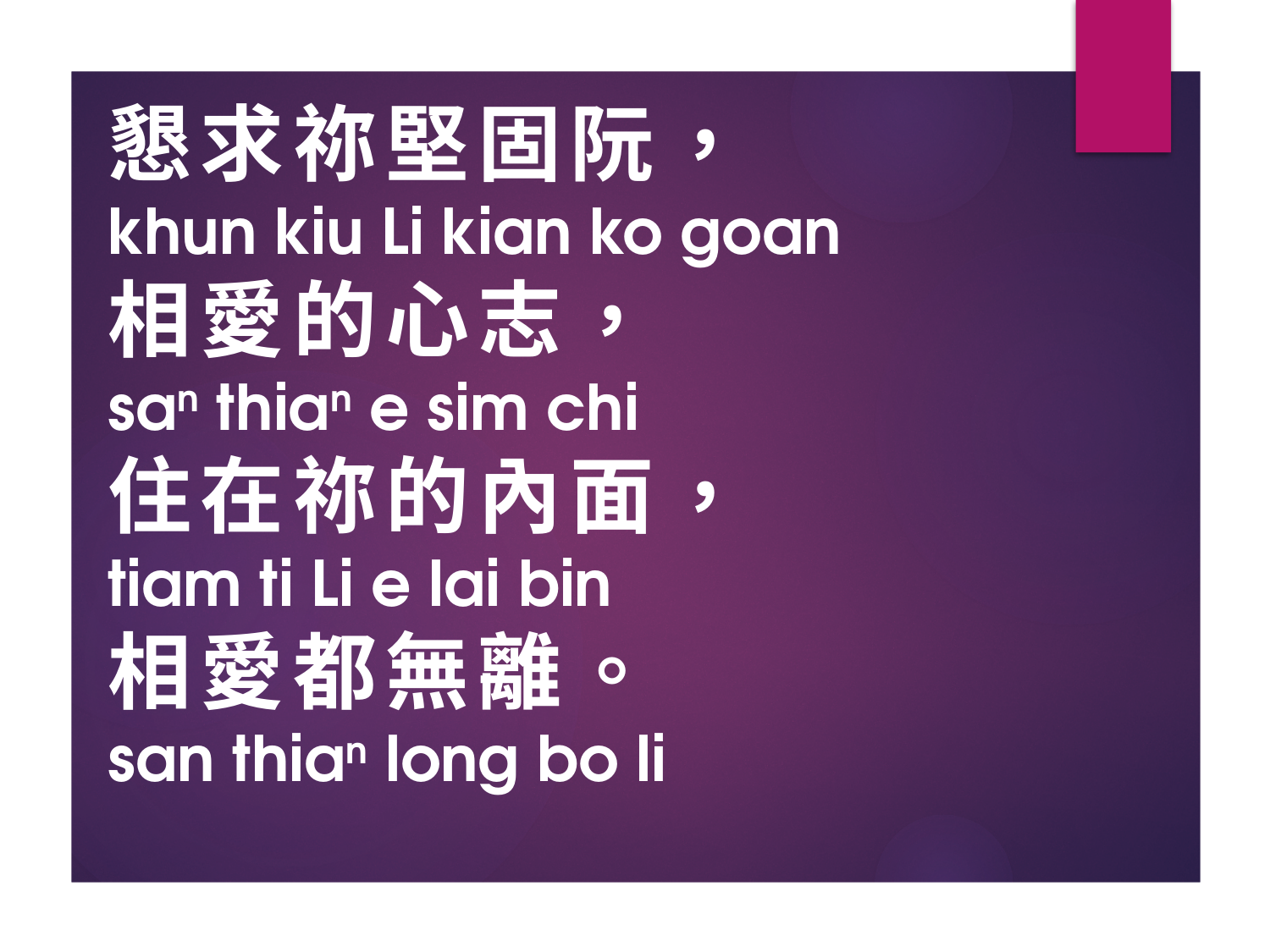

# 懇求祢堅固阮， khun kiu Li kian ko goan 相愛的心志， san thian e sim chi 住在祢的內面， tiam ti Li e lai bin 相愛都無離。 san thian long bo li